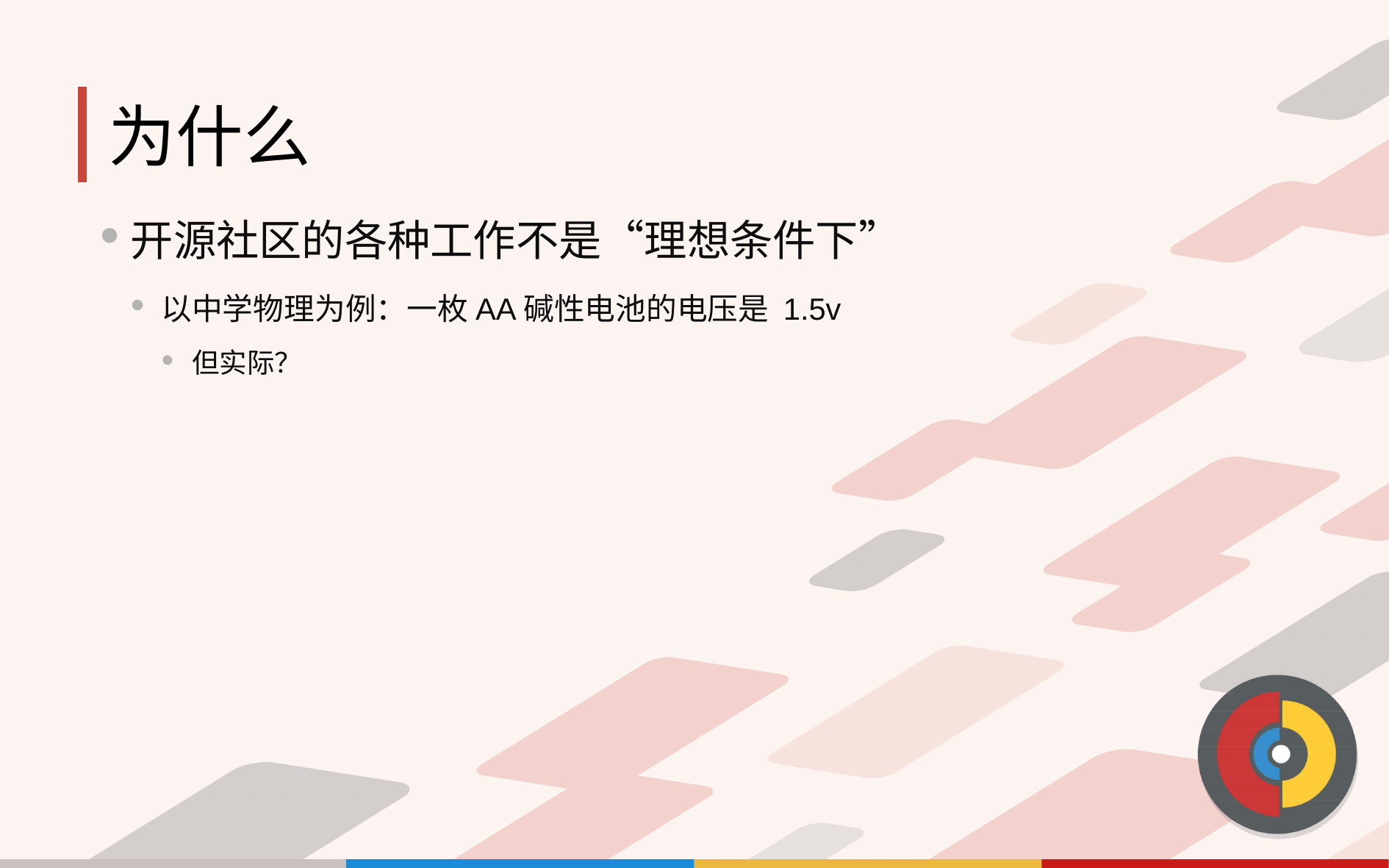

# 为什么
开源社区的各种工作不是“理想条件下”
以中学物理为例：一枚AA碱性电池的电压是 1.5v
但实际？